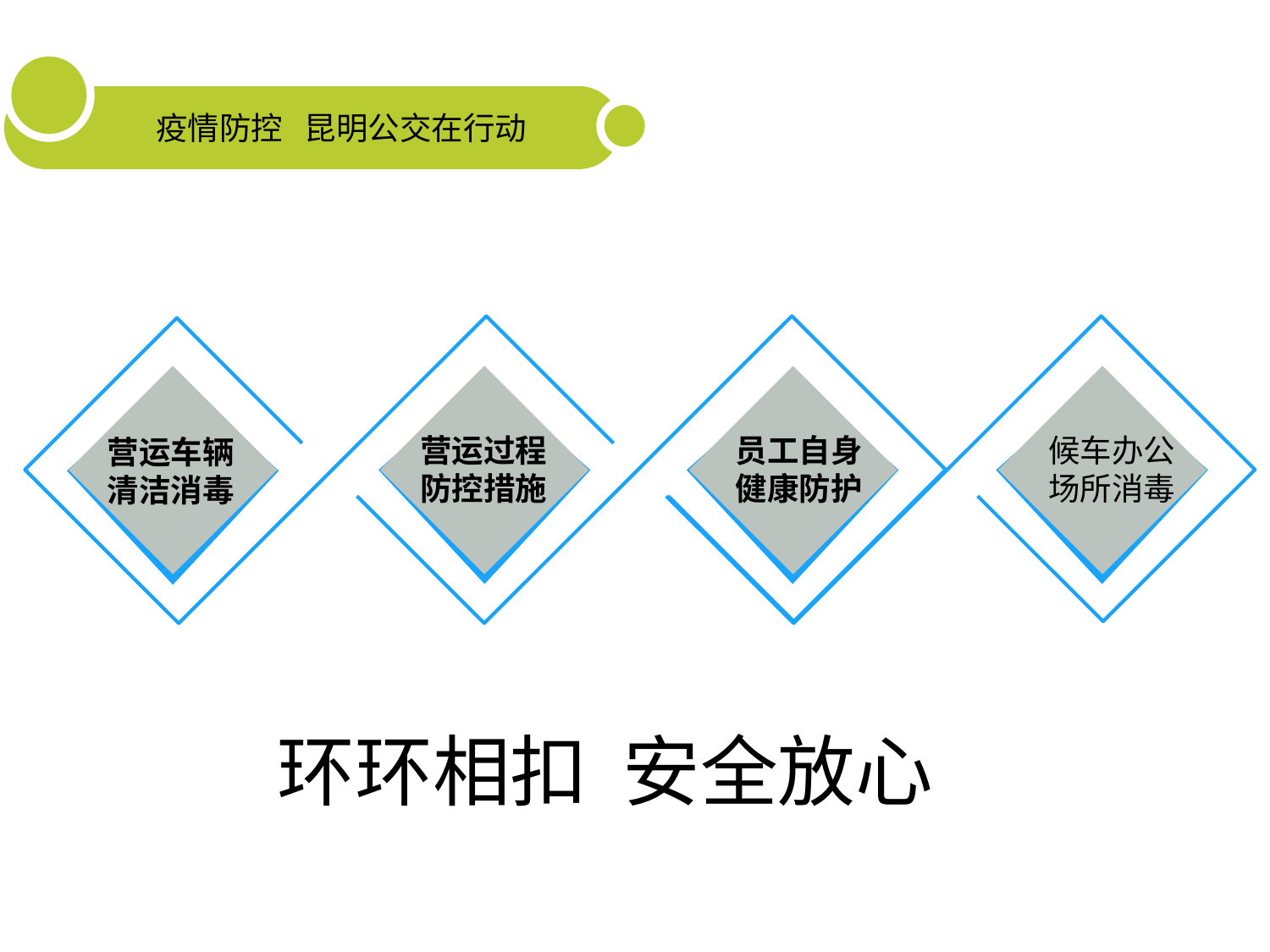

疫情防控   昆明公交在行动
点击添加文本

点击添加文本
营运过程防控措施
员工自身健康防护
候车办公场所消毒
营运车辆清洁消毒
点击添加文本
环环相扣  安全放心
点击添加文本